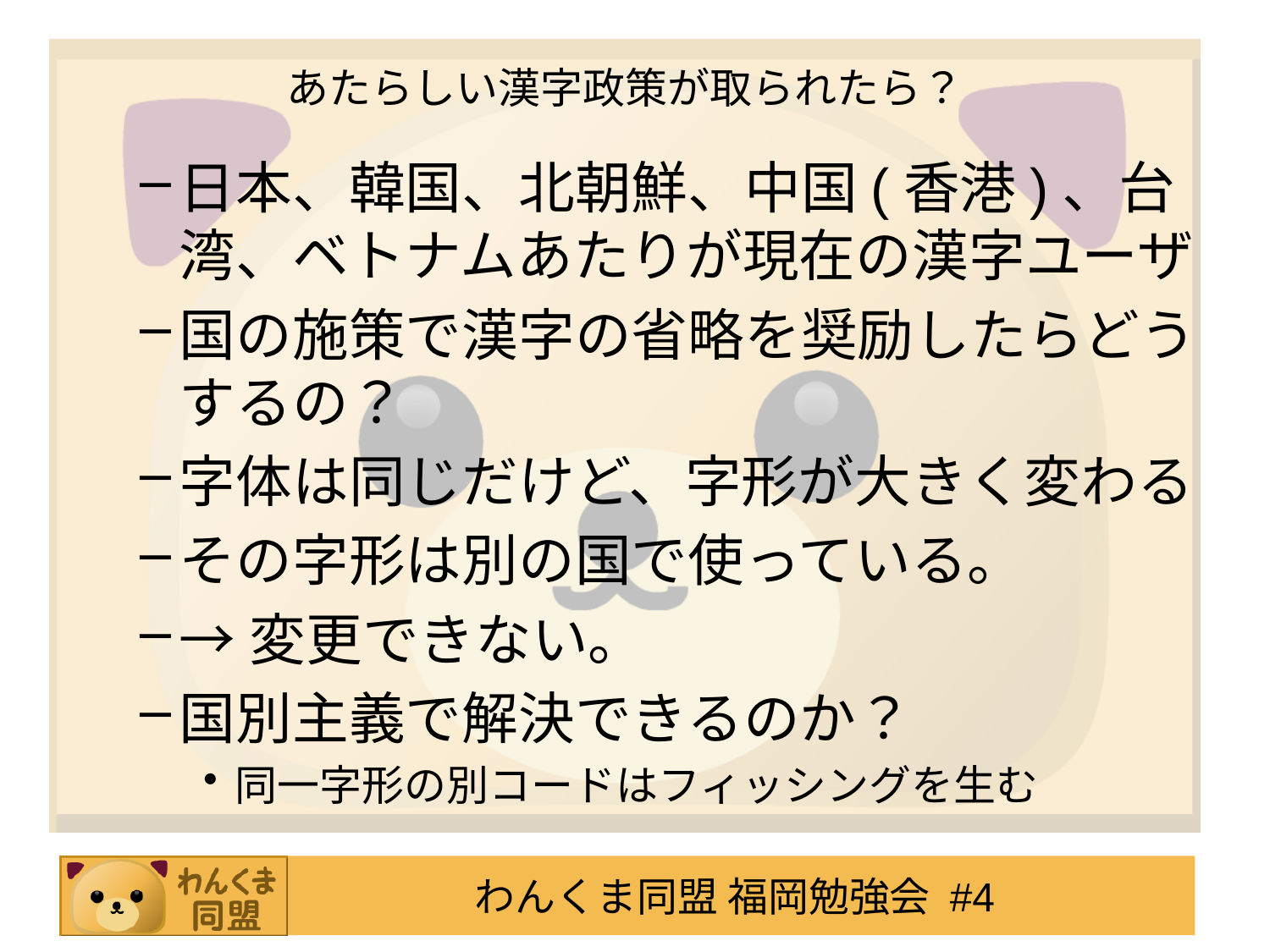

# あたらしい漢字政策が取られたら？
日本、韓国、北朝鮮、中国(香港)、台湾、ベトナムあたりが現在の漢字ユーザ
国の施策で漢字の省略を奨励したらどうするの？
字体は同じだけど、字形が大きく変わる
その字形は別の国で使っている。
→変更できない。
国別主義で解決できるのか？
同一字形の別コードはフィッシングを生む